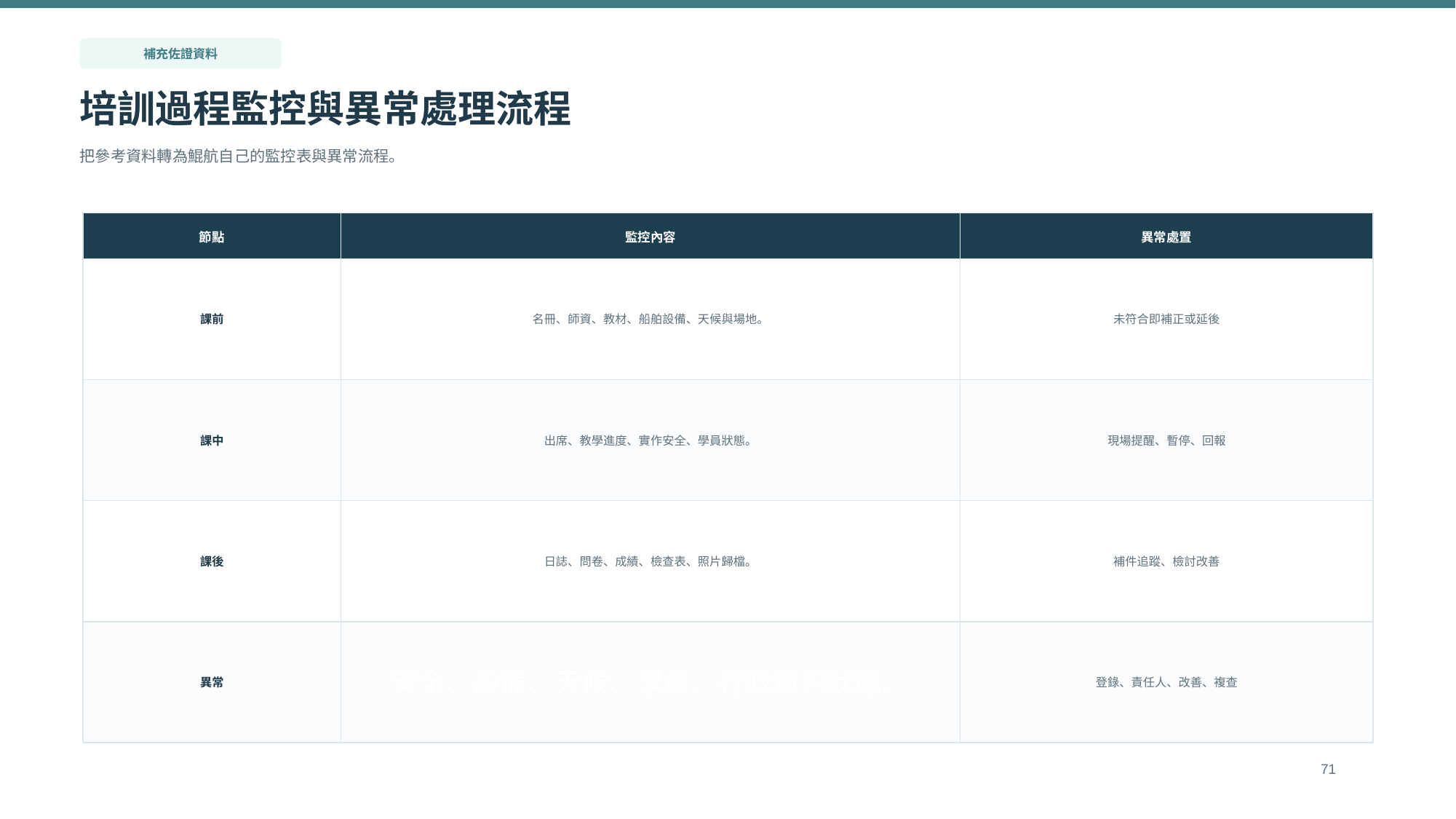

補充佐證資料
培訓過程監控與異常處理流程
把參考資料轉為鯤航自己的監控表與異常流程。
節點
監控內容
異常處置
課前
名冊、師資、教材、船舶設備、天候與場地。
未符合即補正或延後
課中
出席、教學進度、實作安全、學員狀態。
現場提醒、暫停、回報
課後
日誌、問卷、成績、檢查表、照片歸檔。
補件追蹤、檢討改善
異常
安全、設備、天候、學員、行政資料狀態。
登錄、責任人、改善、複查
71